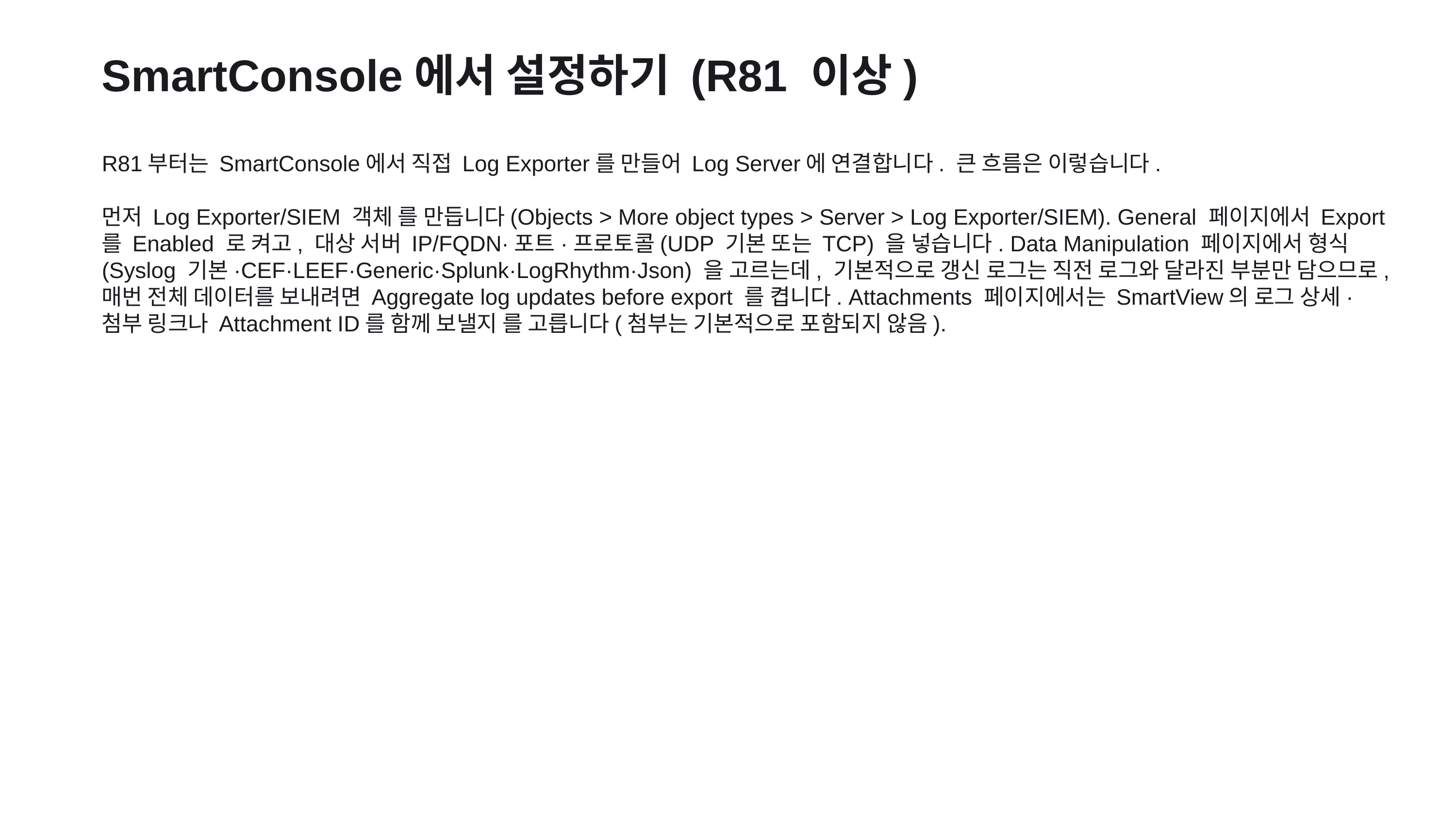

SmartConsole에서 설정하기 (R81 이상)
R81부터는 SmartConsole에서 직접 Log Exporter를 만들어 Log Server에 연결합니다. 큰 흐름은 이렇습니다.

먼저 Log Exporter/SIEM 객체 를 만듭니다(Objects > More object types > Server > Log Exporter/SIEM). General 페이지에서 Export를 Enabled 로 켜고, 대상 서버 IP/FQDN·포트·프로토콜(UDP 기본 또는 TCP) 을 넣습니다. Data Manipulation 페이지에서 형식(Syslog 기본·CEF·LEEF·Generic·Splunk·LogRhythm·Json) 을 고르는데, 기본적으로 갱신 로그는 직전 로그와 달라진 부분만 담으므로, 매번 전체 데이터를 보내려면 Aggregate log updates before export 를 켭니다. Attachments 페이지에서는 SmartView의 로그 상세·첨부 링크나 Attachment ID를 함께 보낼지 를 고릅니다(첨부는 기본적으로 포함되지 않음).